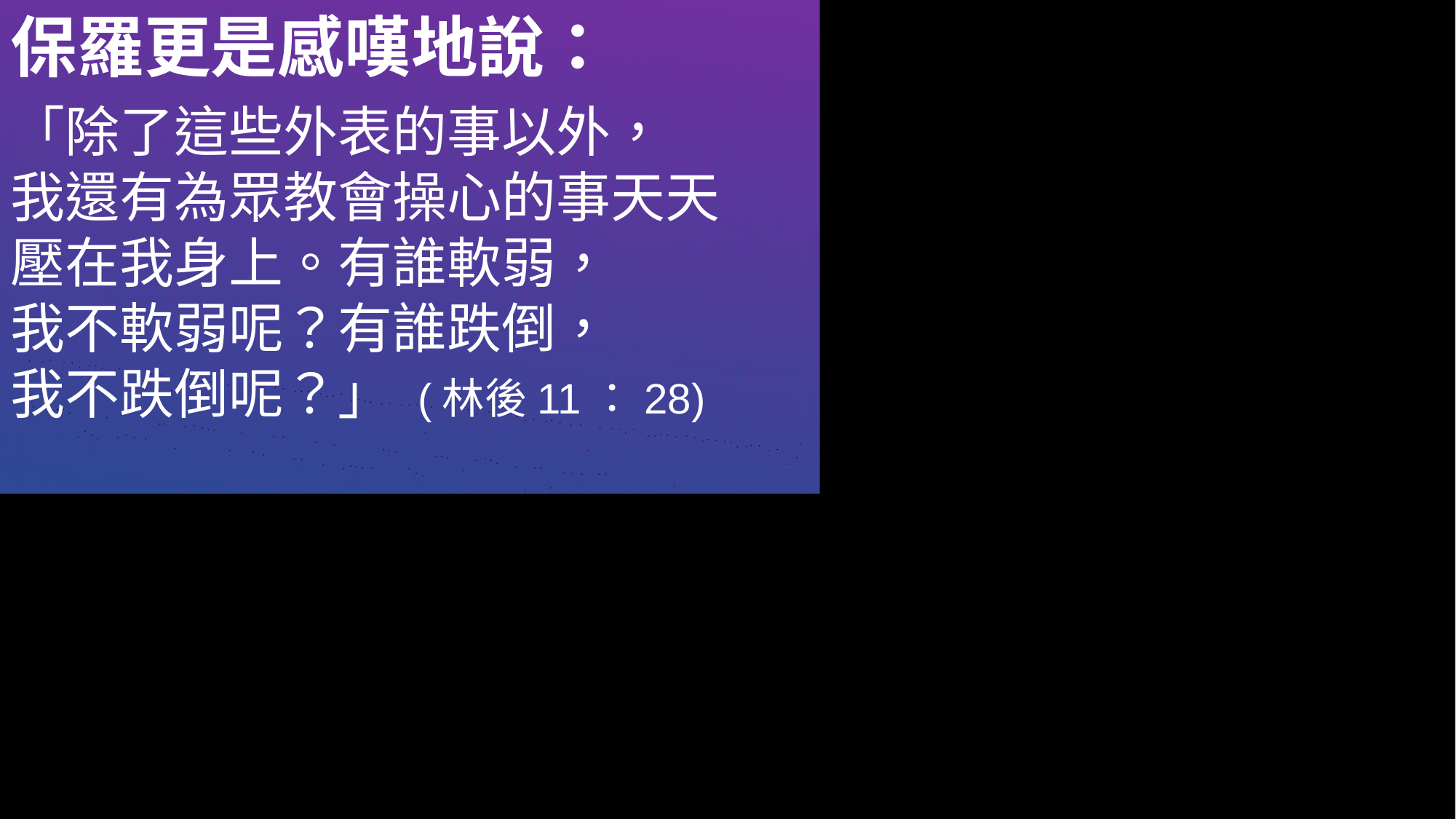

保羅更是感嘆地說：
「除了這些外表的事以外，
我還有為眾教會操心的事天天
壓在我身上。有誰軟弱，
我不軟弱呢？有誰跌倒，
我不跌倒呢？」 (林後11：28)